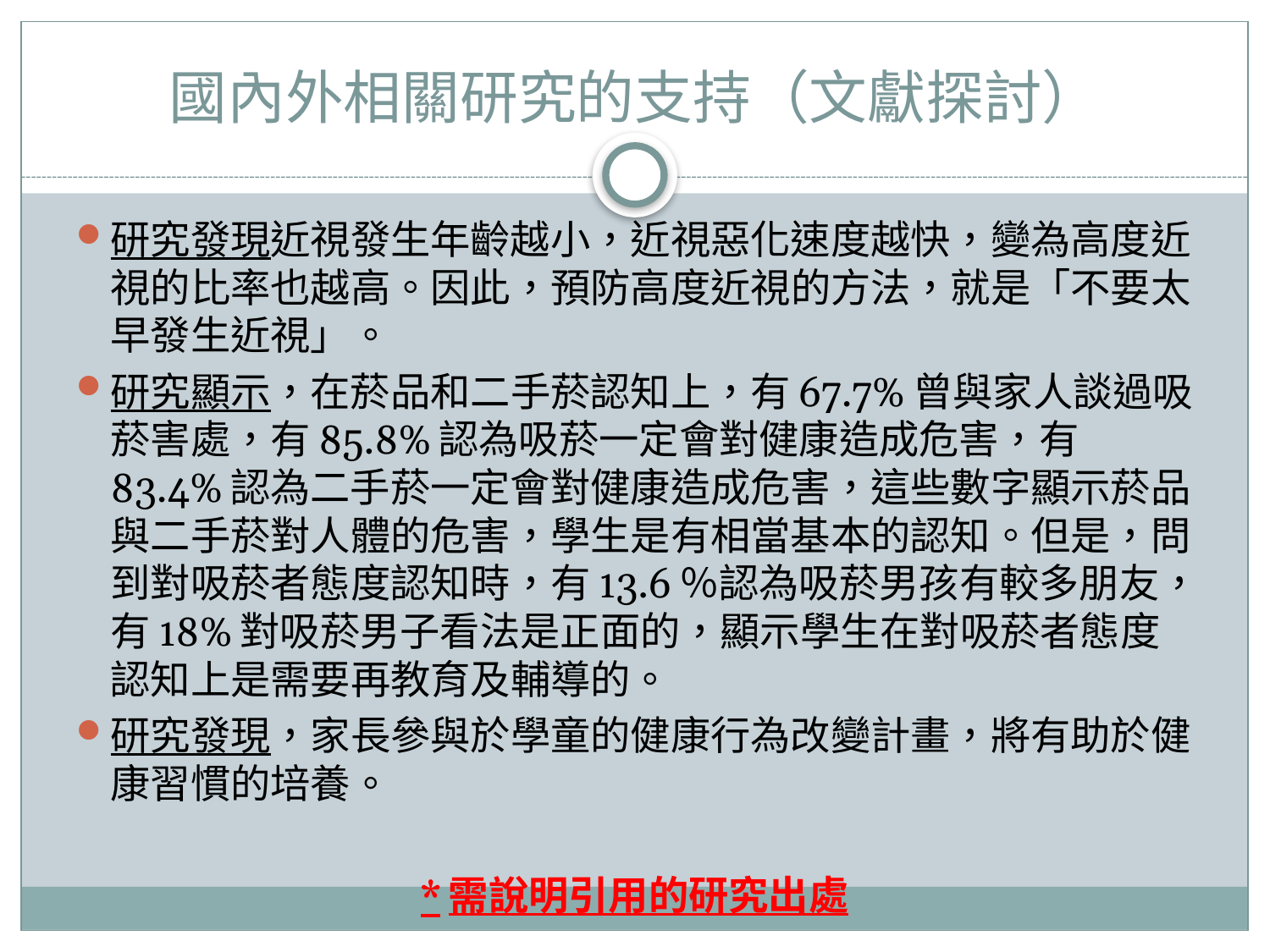

# 國內外相關研究的支持（文獻探討）
研究發現近視發生年齡越小，近視惡化速度越快，變為高度近視的比率也越高。因此，預防高度近視的方法，就是「不要太早發生近視」。
研究顯示，在菸品和二手菸認知上，有67.7%曾與家人談過吸菸害處，有85.8%認為吸菸一定會對健康造成危害，有83.4%認為二手菸一定會對健康造成危害，這些數字顯示菸品與二手菸對人體的危害，學生是有相當基本的認知。但是，問到對吸菸者態度認知時，有13.6％認為吸菸男孩有較多朋友，有18%對吸菸男子看法是正面的，顯示學生在對吸菸者態度認知上是需要再教育及輔導的。
研究發現，家長參與於學童的健康行為改變計畫，將有助於健康習慣的培養。

*需說明引用的研究出處